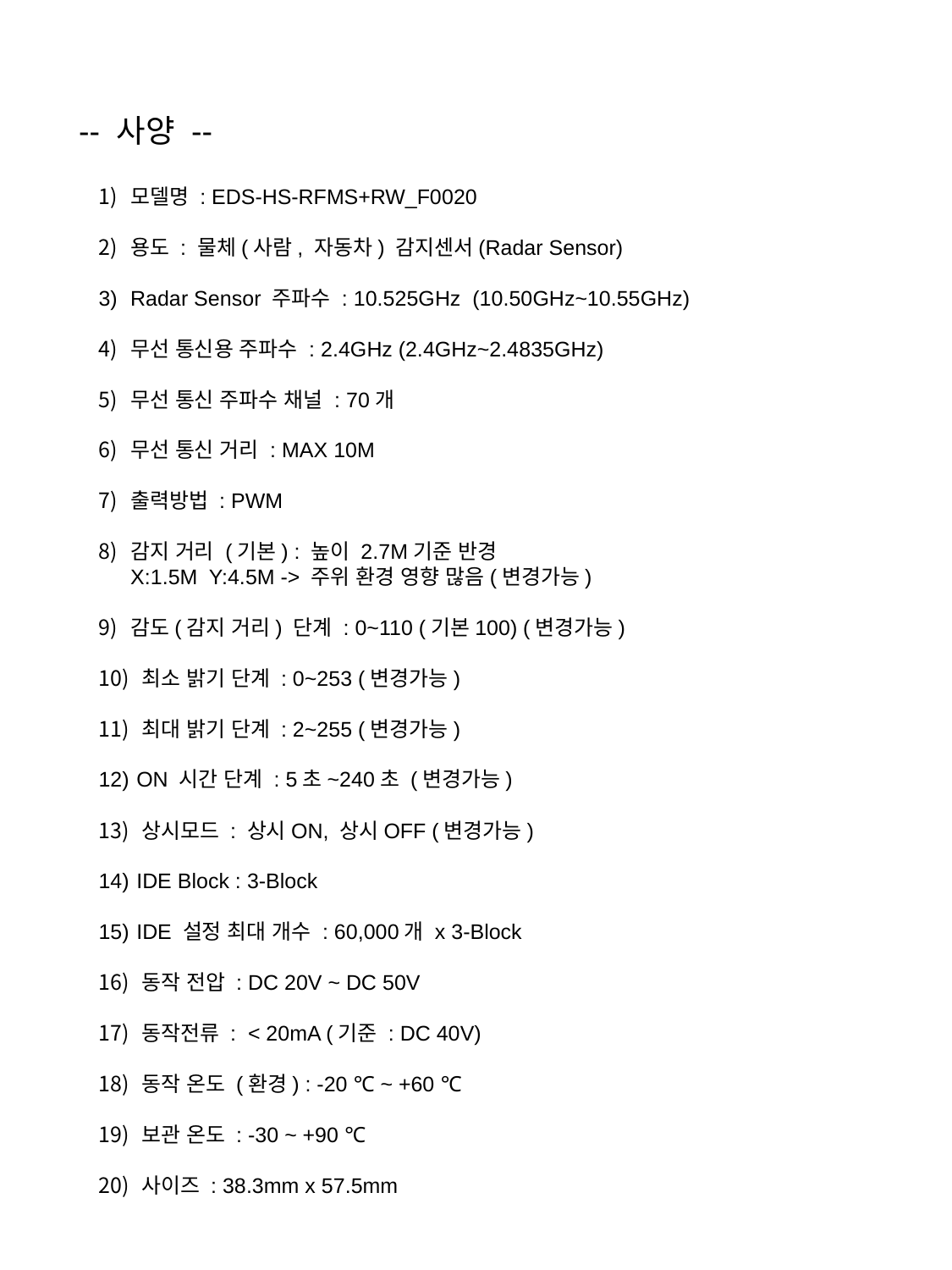

# -- 사양 --
모델명 : EDS-HS-RFMS+RW_F0020

용도 : 물체(사람, 자동차) 감지센서(Radar Sensor)

Radar Sensor 주파수 : 10.525GHz  (10.50GHz~10.55GHz)

무선 통신용 주파수 : 2.4GHz (2.4GHz~2.4835GHz)

무선 통신 주파수 채널 : 70개

무선 통신 거리 : MAX 10M

출력방법 : PWM

감지 거리 (기본) : 높이 2.7M기준 반경                                                      X:1.5M  Y:4.5M -> 주위 환경 영향 많음(변경가능)

감도(감지 거리) 단계 : 0~110 (기본100) (변경가능)

 최소 밝기 단계 : 0~253 (변경가능)

 최대 밝기 단계 : 2~255 (변경가능)

 ON 시간 단계 : 5초~240초 (변경가능)

 상시모드 : 상시ON, 상시OFF (변경가능)

 IDE Block : 3-Block

 IDE 설정 최대 개수 : 60,000개 x 3-Block

 동작 전압 : DC 20V ~ DC 50V

 동작전류 :  < 20mA (기준 : DC 40V)

 동작 온도 (환경) : -20 ℃ ~ +60 ℃

 보관 온도 : -30 ~ +90 ℃

 사이즈 : 38.3mm x 57.5mm